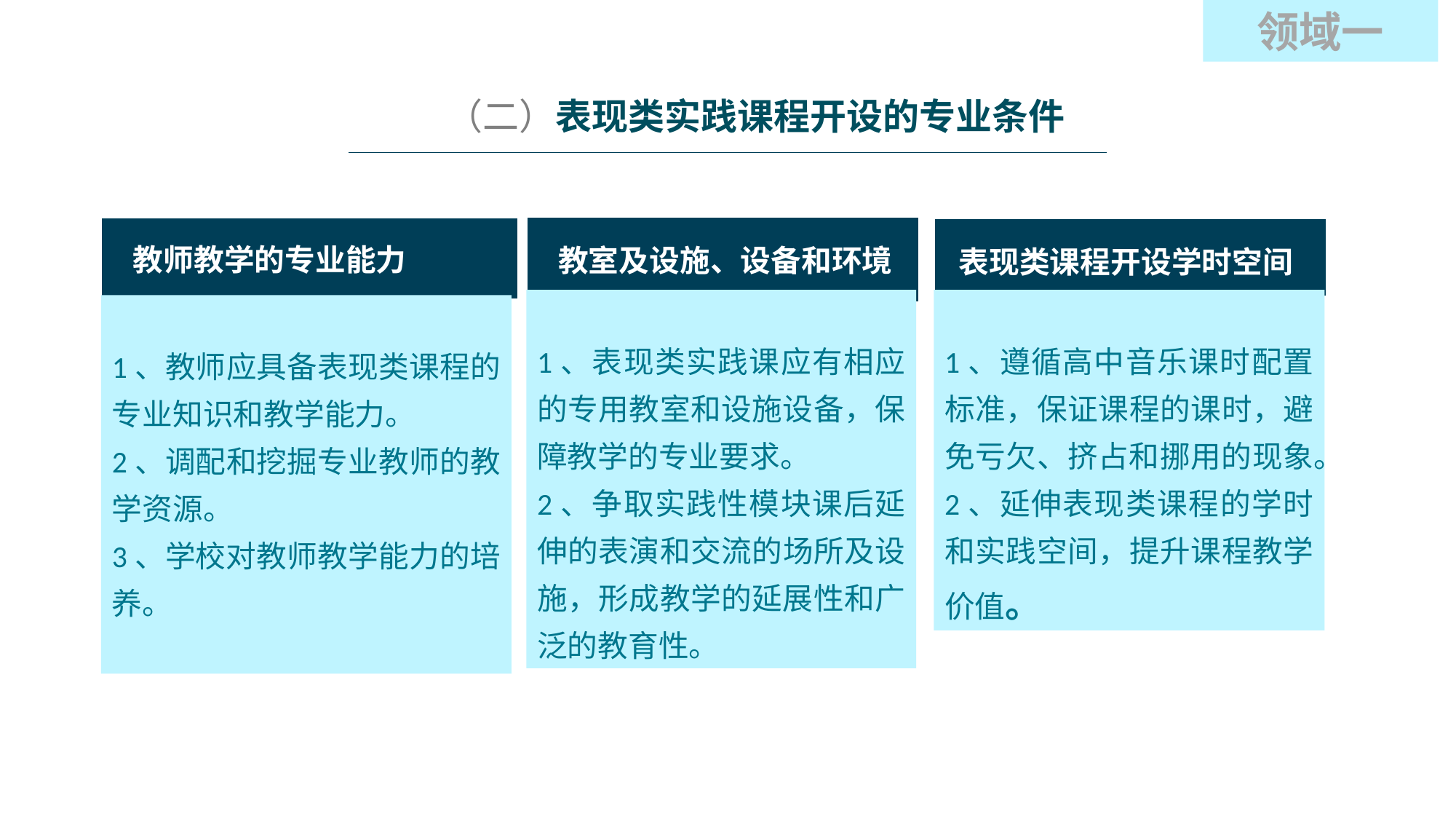

领域一

（二）表现类实践课程开设的专业条件

  教室及设施、设备和环境

1、表现类实践课应有相应的专用教室和设施设备，保障教学的专业要求。
2、争取实践性模块课后延伸的表演和交流的场所及设施，形成教学的延展性和广泛的教育性。
  教师教学的专业能力

1、教师应具备表现类课程的专业知识和教学能力。
2、调配和挖掘专业教师的教学资源。
3、学校对教师教学能力的培养。

 表现类课程开设学时空间

1、遵循高中音乐课时配置标准，保证课程的课时，避免亏欠、挤占和挪用的现象。
2、延伸表现类课程的学时和实践空间，提升课程教学价值。